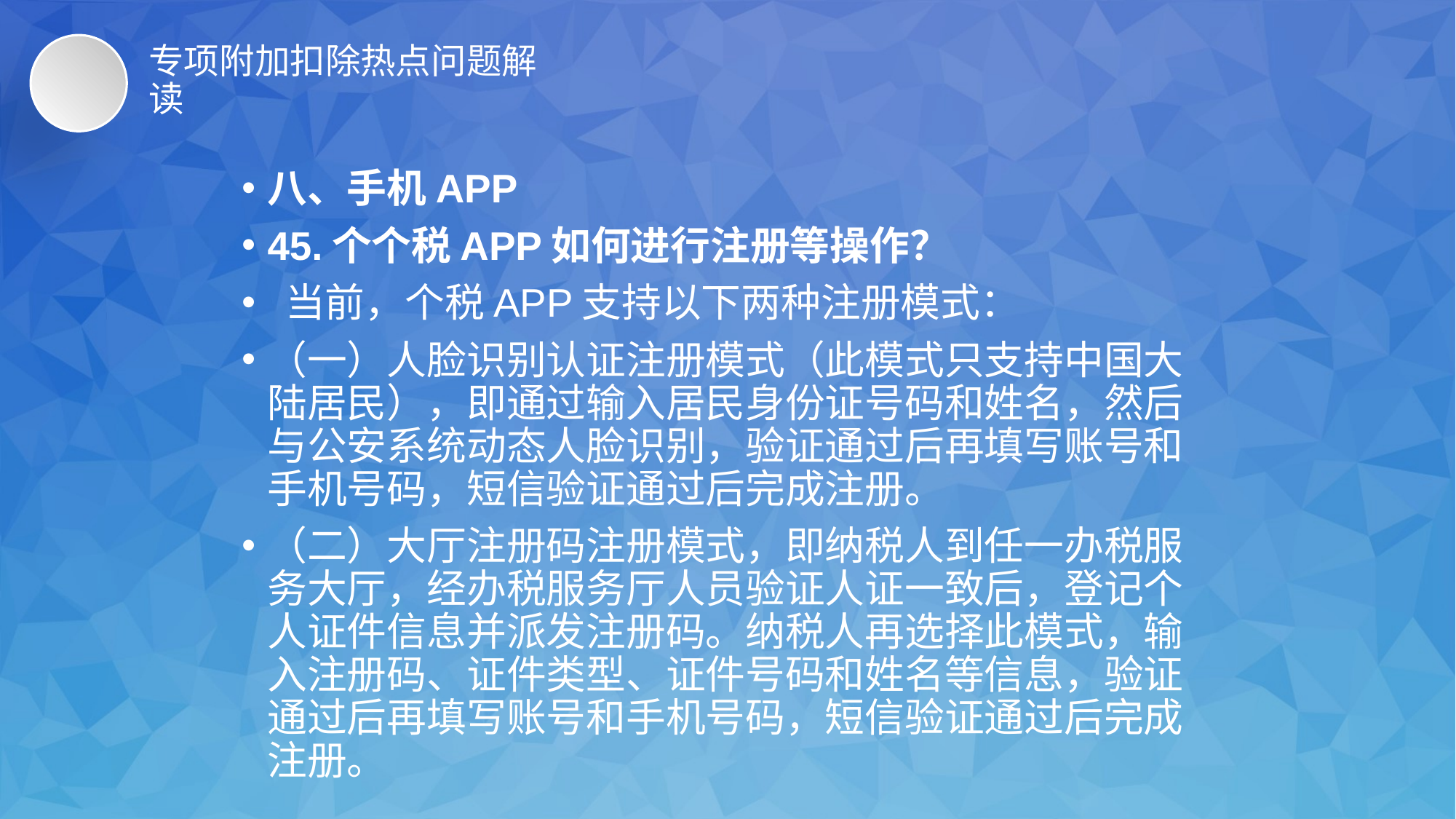

# 专项附加扣除热点问题解读
八、手机APP
45.个个税APP如何进行注册等操作？
 当前，个税APP支持以下两种注册模式：
（一）人脸识别认证注册模式（此模式只支持中国大陆居民），即通过输入居民身份证号码和姓名，然后与公安系统动态人脸识别，验证通过后再填写账号和手机号码，短信验证通过后完成注册。
（二）大厅注册码注册模式，即纳税人到任一办税服务大厅，经办税服务厅人员验证人证一致后，登记个人证件信息并派发注册码。纳税人再选择此模式，输入注册码、证件类型、证件号码和姓名等信息，验证通过后再填写账号和手机号码，短信验证通过后完成注册。